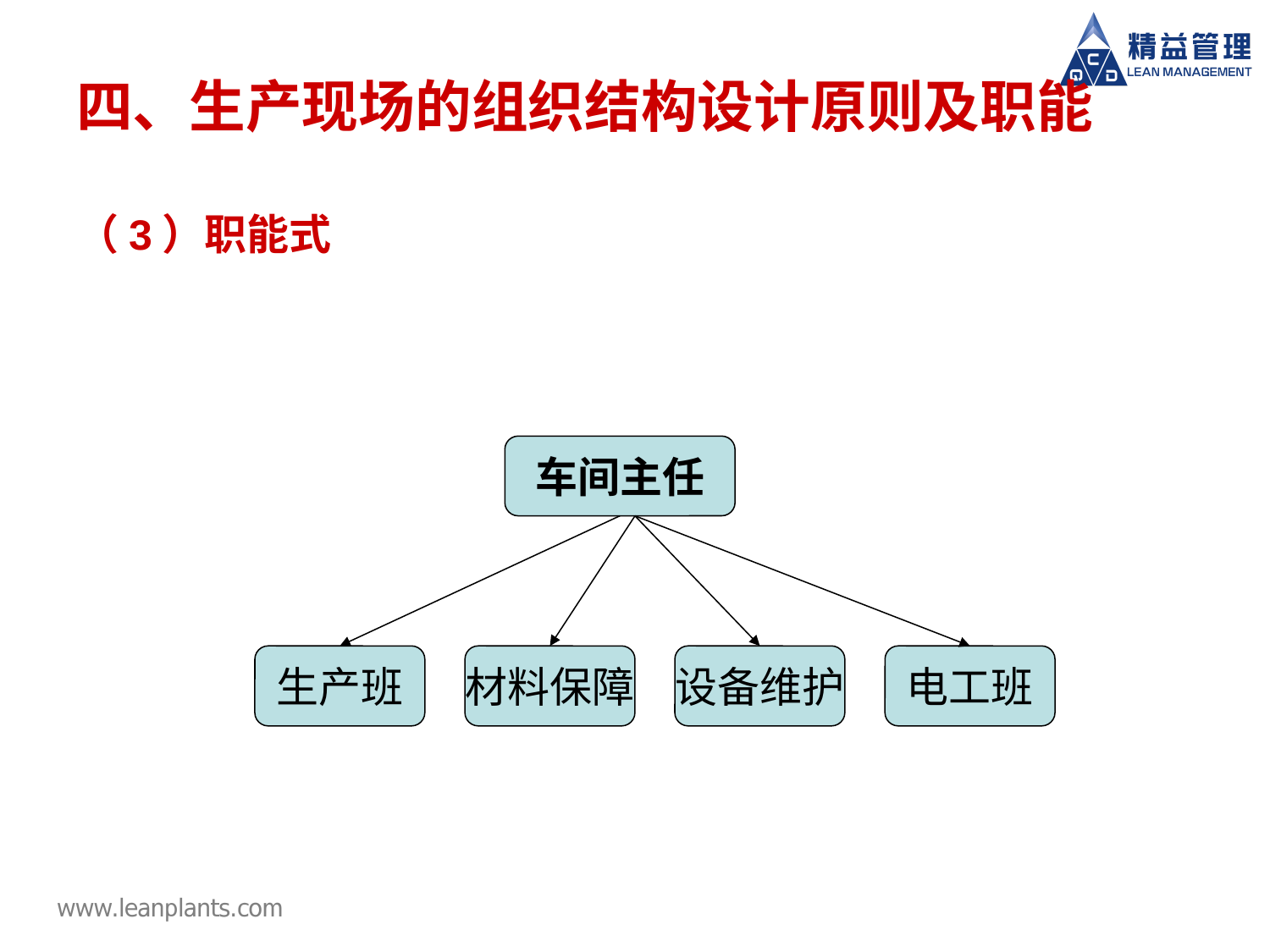

# 四、生产现场的组织结构设计原则及职能
（3）职能式
车间主任
生产班
材料保障
设备维护
电工班